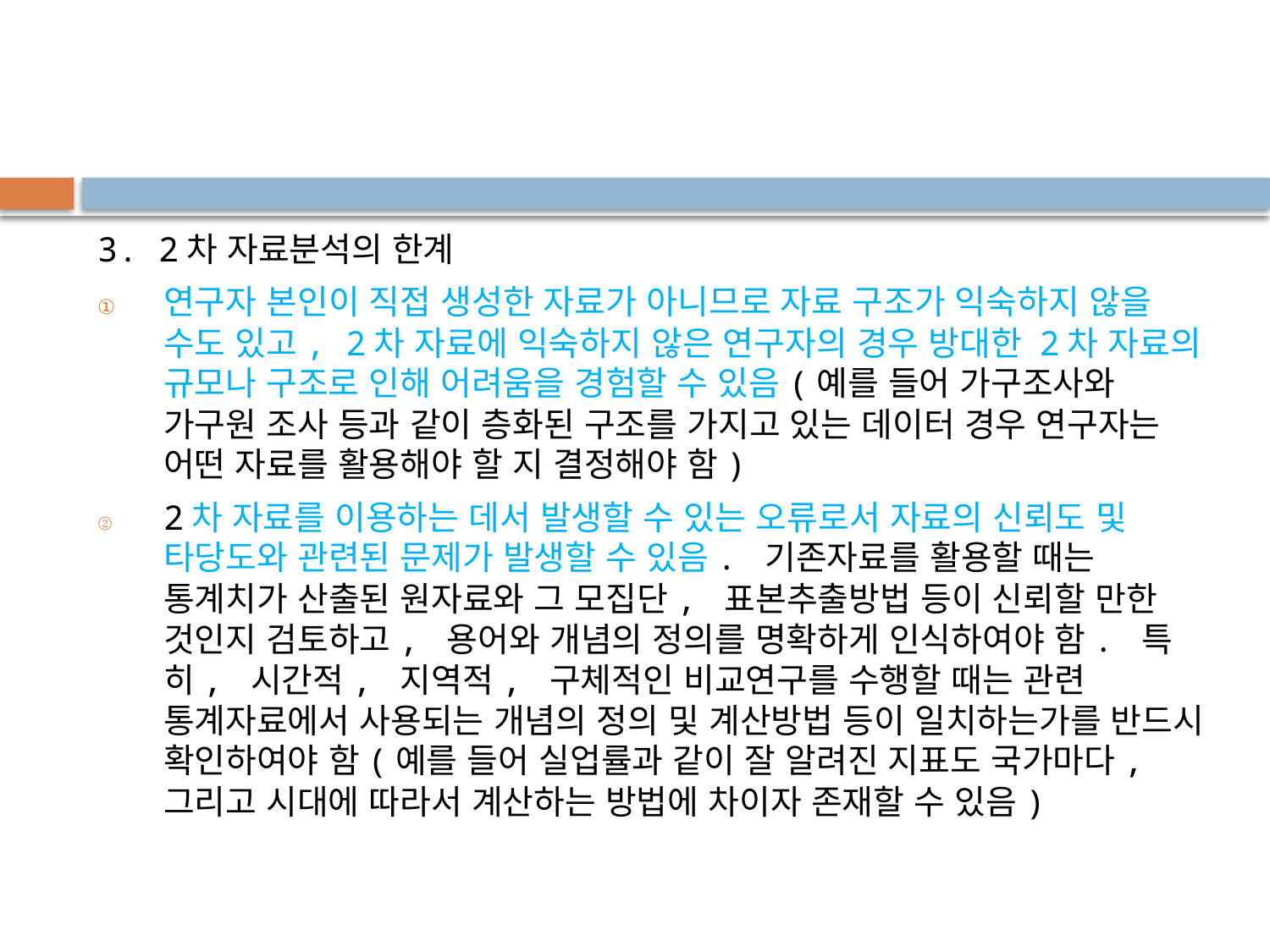

#
3. 2차 자료분석의 한계
연구자 본인이 직접 생성한 자료가 아니므로 자료 구조가 익숙하지 않을 수도 있고, 2차 자료에 익숙하지 않은 연구자의 경우 방대한 2차 자료의 규모나 구조로 인해 어려움을 경험할 수 있음(예를 들어 가구조사와 가구원 조사 등과 같이 층화된 구조를 가지고 있는 데이터 경우 연구자는 어떤 자료를 활용해야 할 지 결정해야 함)
2차 자료를 이용하는 데서 발생할 수 있는 오류로서 자료의 신뢰도 및 타당도와 관련된 문제가 발생할 수 있음. 기존자료를 활용할 때는 통계치가 산출된 원자료와 그 모집단, 표본추출방법 등이 신뢰할 만한 것인지 검토하고, 용어와 개념의 정의를 명확하게 인식하여야 함. 특히, 시간적, 지역적, 구체적인 비교연구를 수행할 때는 관련 통계자료에서 사용되는 개념의 정의 및 계산방법 등이 일치하는가를 반드시 확인하여야 함(예를 들어 실업률과 같이 잘 알려진 지표도 국가마다, 그리고 시대에 따라서 계산하는 방법에 차이자 존재할 수 있음)